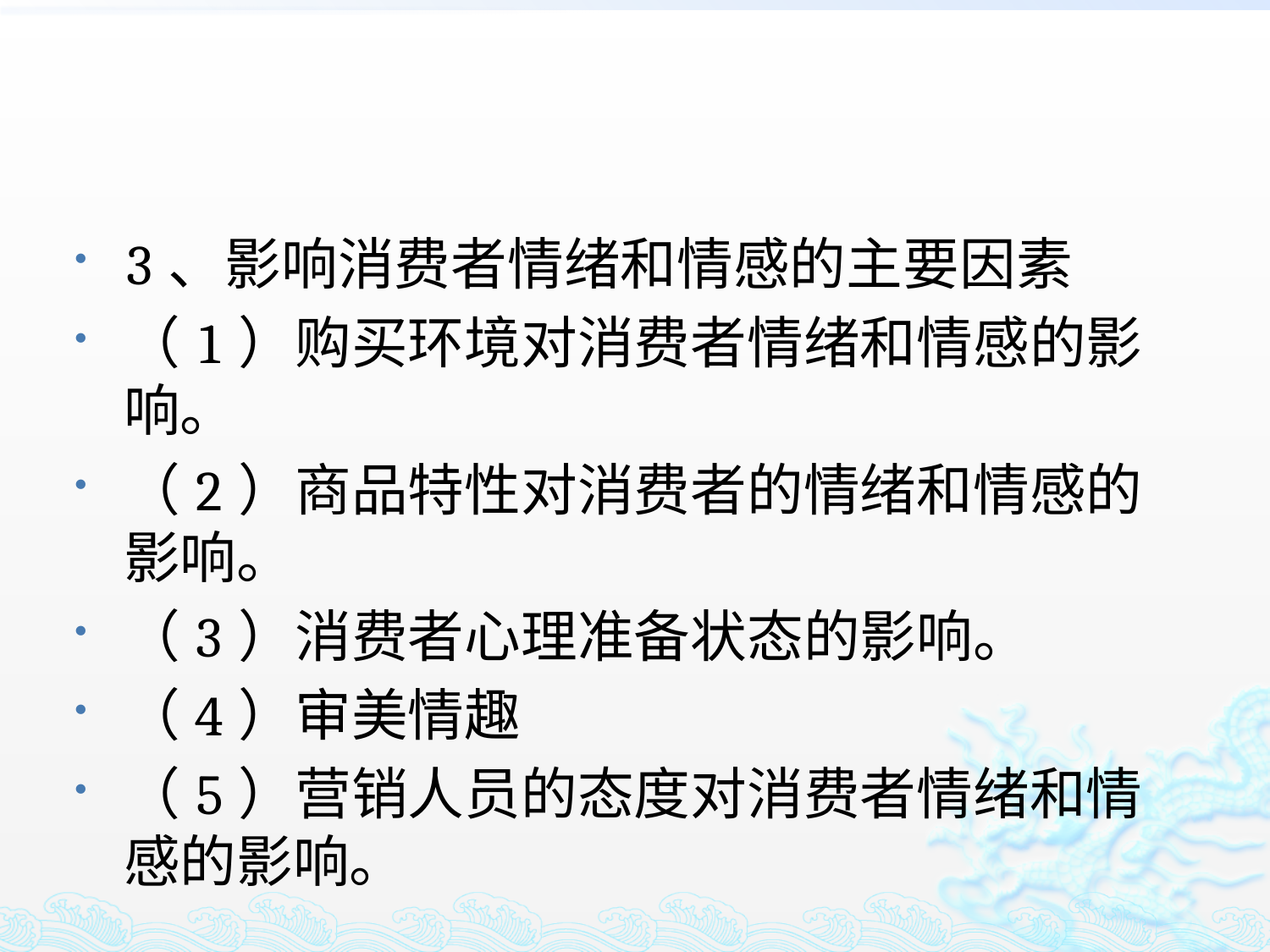

#
3、影响消费者情绪和情感的主要因素
（1）购买环境对消费者情绪和情感的影响。
（2）商品特性对消费者的情绪和情感的影响。
（3）消费者心理准备状态的影响。
（4）审美情趣
（5）营销人员的态度对消费者情绪和情感的影响。